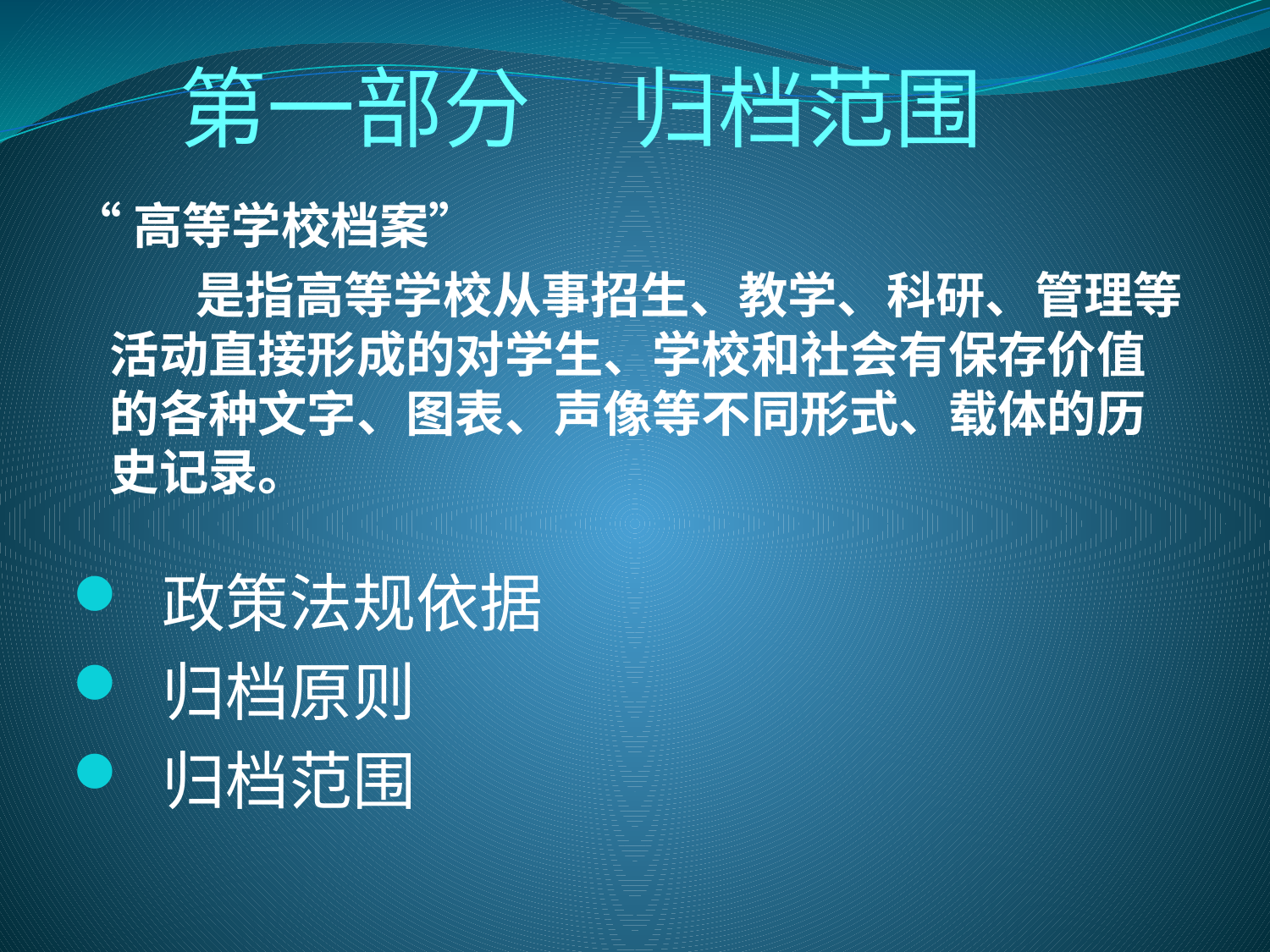

# 第一部分     归档范围
“高等学校档案”
          是指高等学校从事招生、教学、科研、管理等活动直接形成的对学生、学校和社会有保存价值的各种文字、图表、声像等不同形式、载体的历史记录。

 政策法规依据
 归档原则
 归档范围